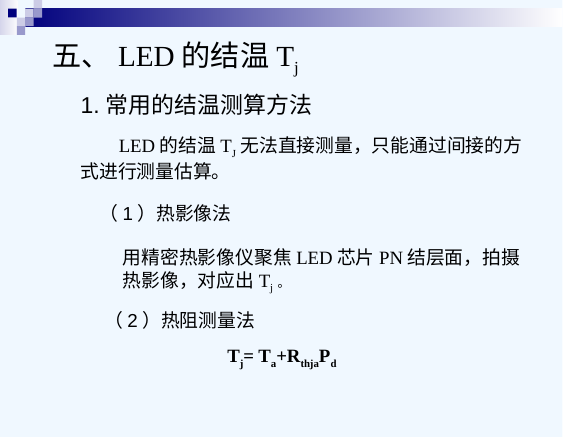

五、LED的结温Tj
1.常用的结温测算方法
        LED的结温TJ无法直接测量，只能通过间接的方式进行测量估算。
（1）热影像法
用精密热影像仪聚焦LED芯片PN结层面，拍摄热影像，对应出Tj。
（2）热阻测量法
Tj= Ta+RthjaPd

26